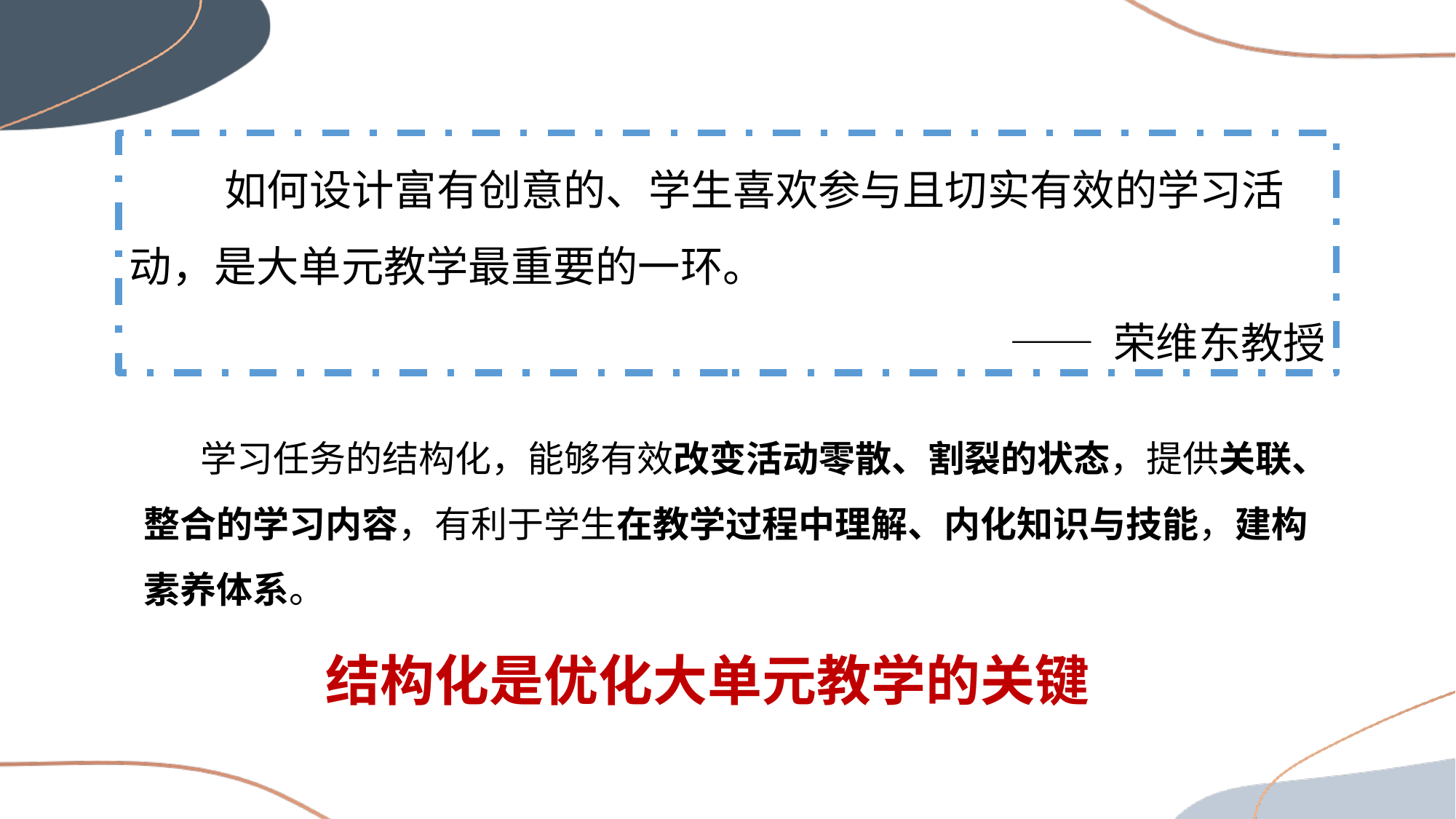

如何设计富有创意的、学生喜欢参与且切实有效的学习活动，是大单元教学最重要的一环。
—— 荣维东教授
  学习任务的结构化，能够有效改变活动零散、割裂的状态，提供关联、整合的学习内容，有利于学生在教学过程中理解、内化知识与技能，建构素养体系。
结构化是优化大单元教学的关键